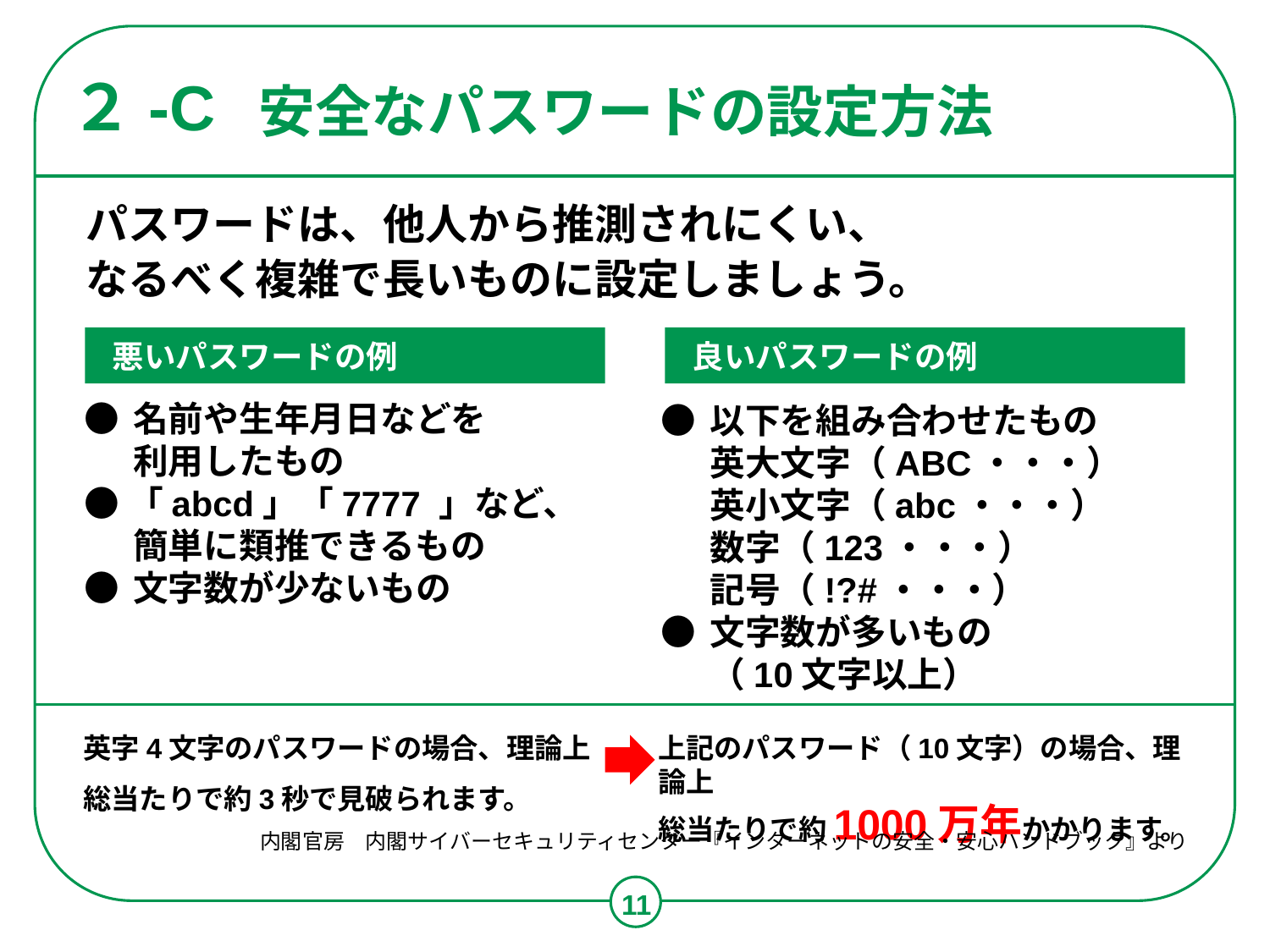

# 安全なパスワードの設定方法
２-C
パスワードは、他人から推測されにくい、
なるべく複雑で長いものに設定しましょう。
 悪いパスワードの例
 良いパスワードの例
●	名前や生年月日などを
	利用したもの
●「abcd」「7777 」など、
	簡単に類推できるもの
●	文字数が少ないもの
●	以下を組み合わせたもの
	英大文字（ABC・・・）
	英小文字（abc・・・）
	数字（123・・・）
	記号（!?#・・・）
●	文字数が多いもの
	（10文字以上）
英字4文字のパスワードの場合、理論上
総当たりで約3秒で見破られます。
上記のパスワード（10文字）の場合、理論上
総当たりで約1000万年かかります。

内閣官房　内閣サイバーセキュリティセンター『インターネットの安全・安心ハンドブック』より